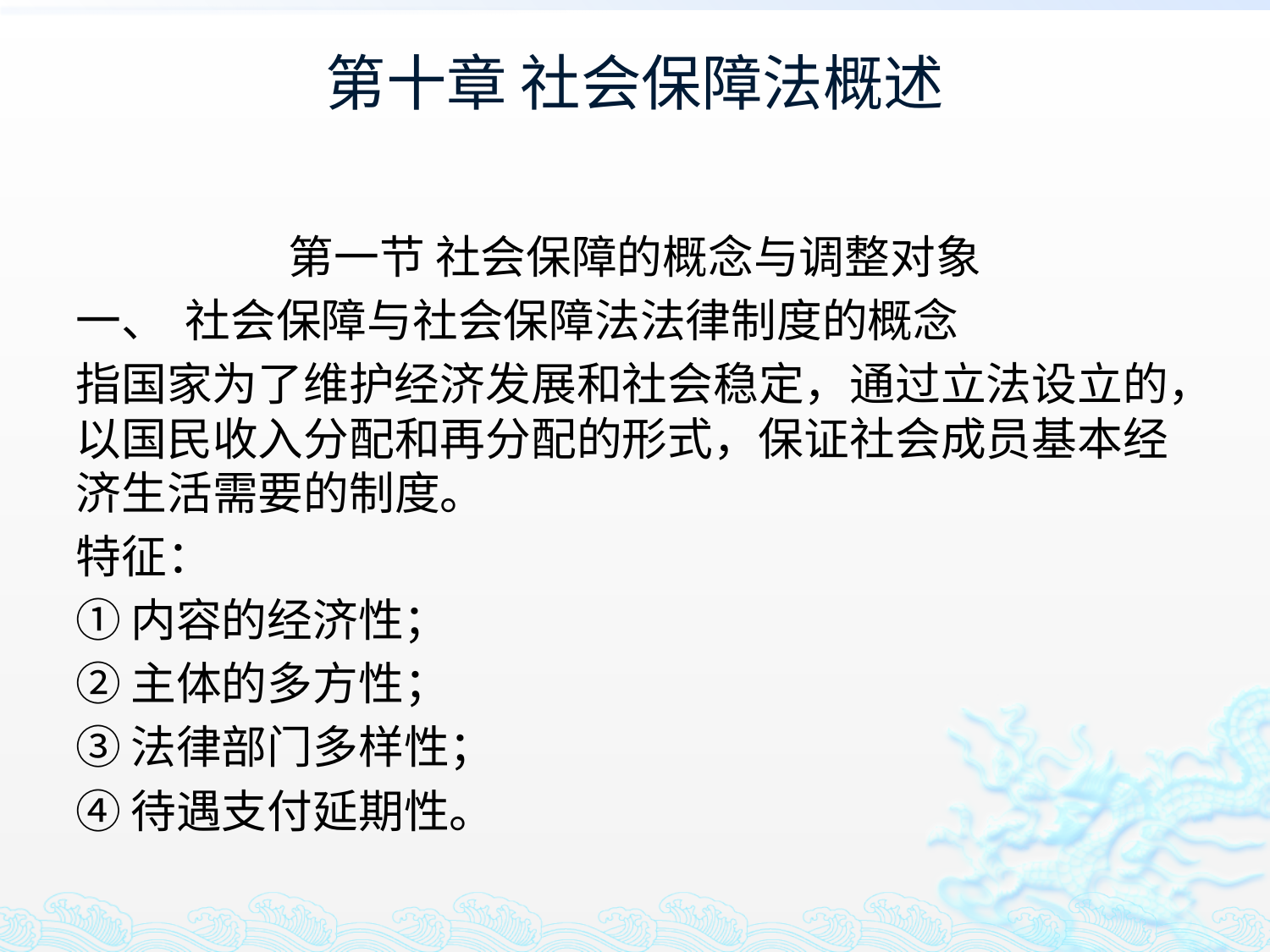

# 第十章 社会保障法概述
第一节 社会保障的概念与调整对象
一、	社会保障与社会保障法法律制度的概念
指国家为了维护经济发展和社会稳定，通过立法设立的，以国民收入分配和再分配的形式，保证社会成员基本经济生活需要的制度。
特征：
①内容的经济性；
②主体的多方性；
③法律部门多样性；
④待遇支付延期性。